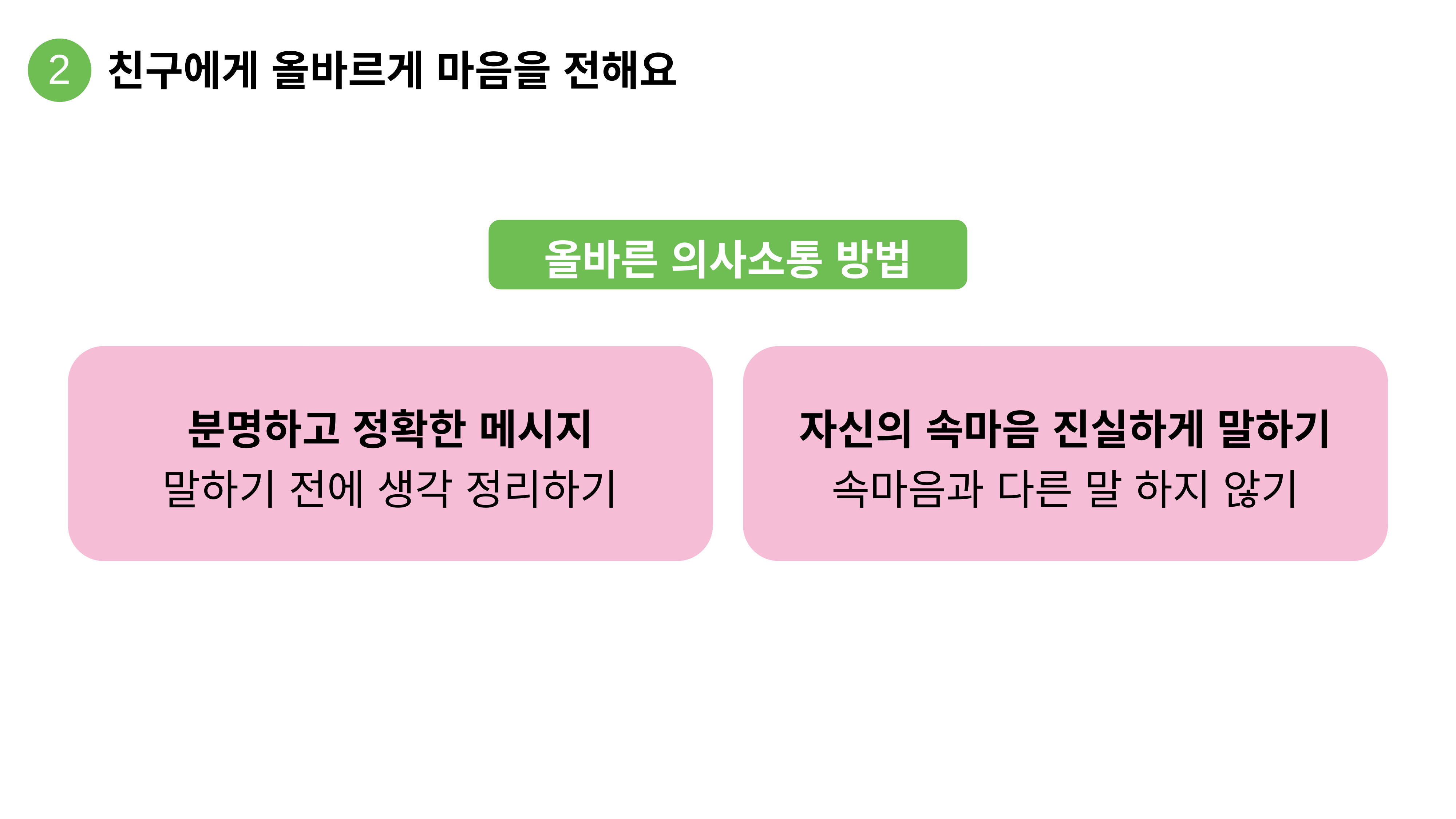

2
친구에게 올바르게 마음을 전해요

올바른 의사소통 방법

분명하고 정확한 메시지
말하기 전에 생각 정리하기

자신의 속마음 진실하게 말하기
속마음과 다른 말 하지 않기